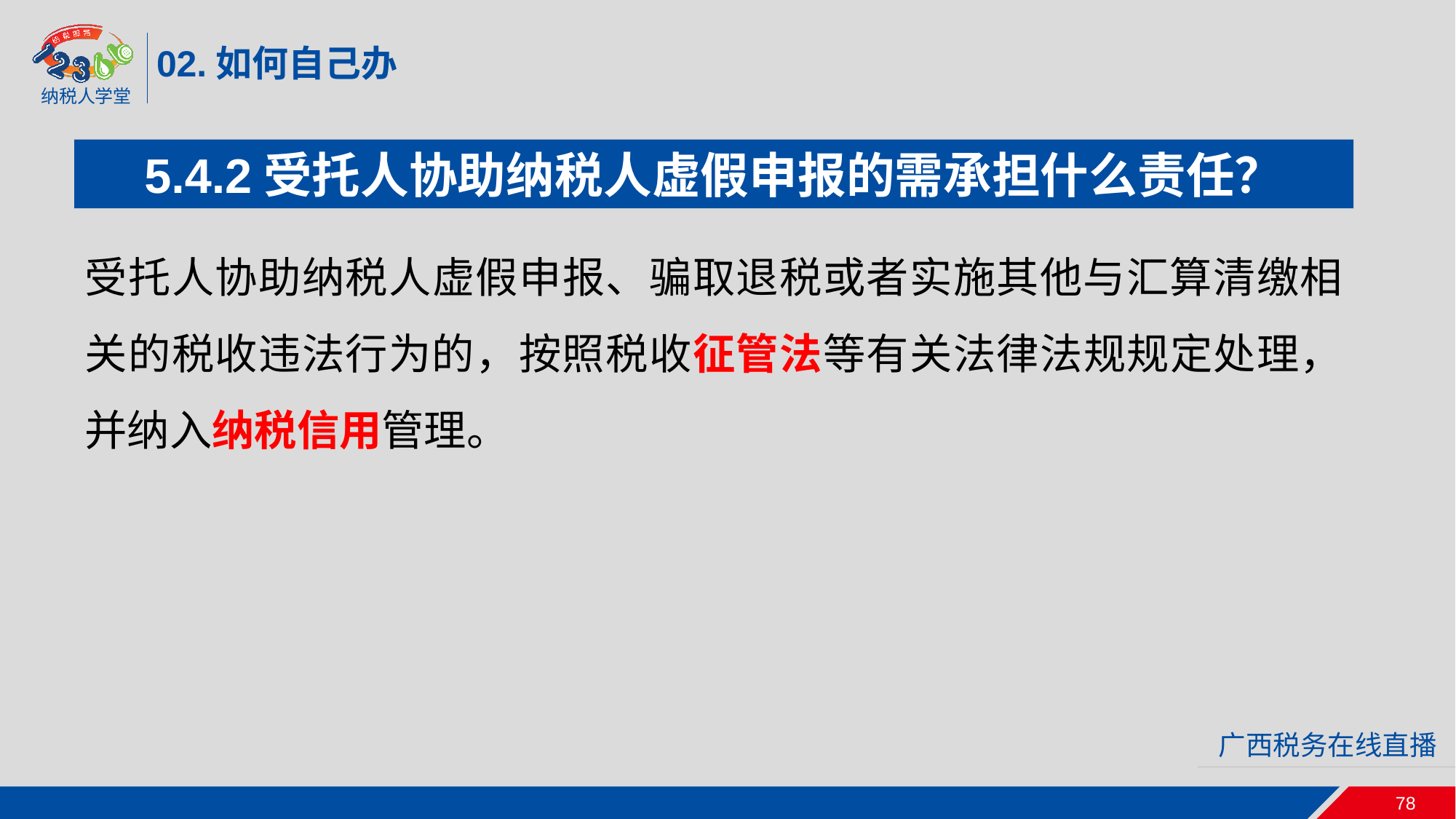

02.如何自己办
5.4.2受托人协助纳税人虚假申报的需承担什么责任？
受托人协助纳税人虚假申报、骗取退税或者实施其他与汇算清缴相关的税收违法行为的，按照税收征管法等有关法律法规规定处理，并纳入纳税信用管理。